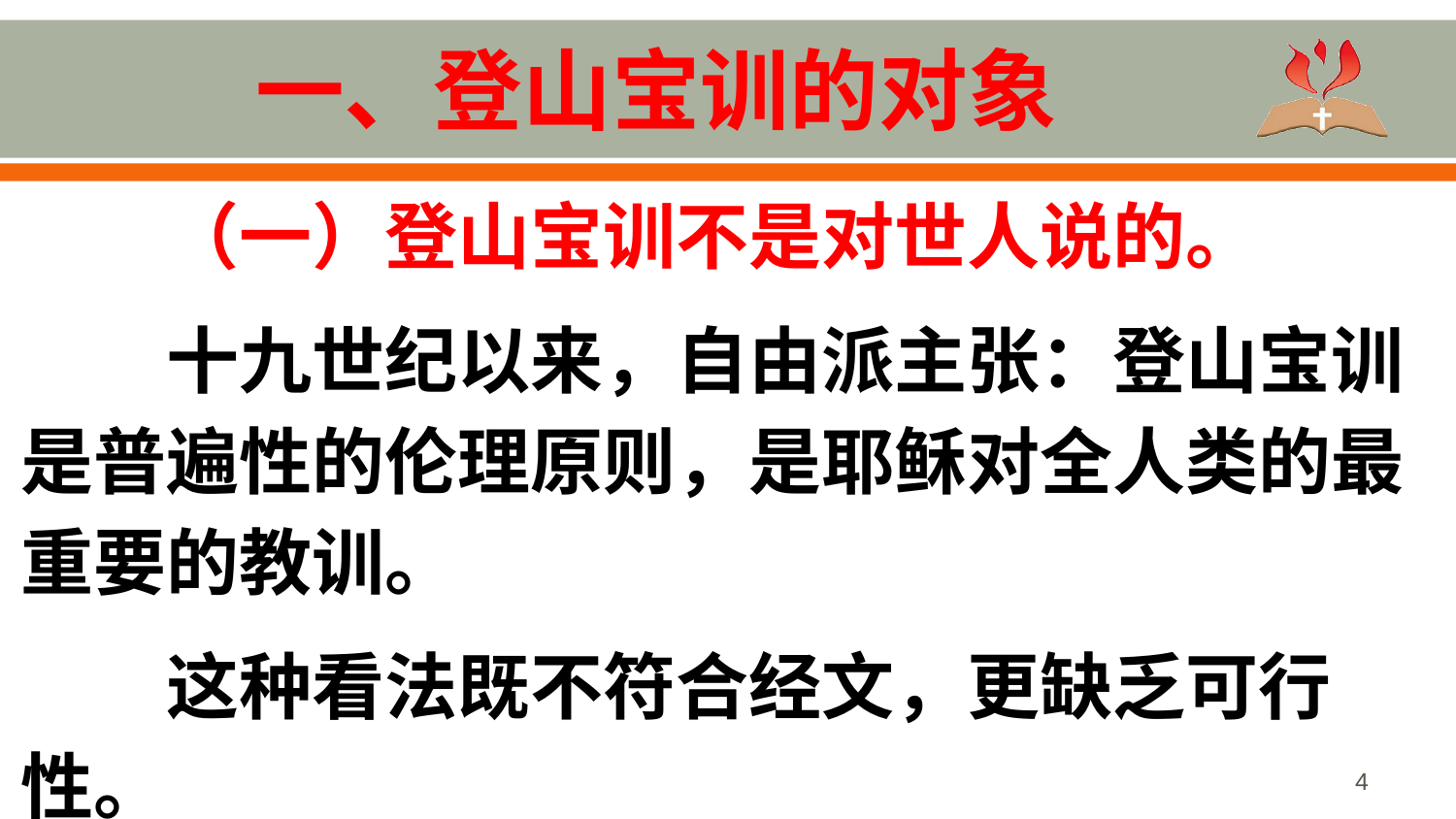

# 一、登山宝训的对象
       （一）登山宝训不是对世人说的。
十九世纪以来，自由派主张：登山宝训是普遍性的伦理原则，是耶稣对全人类的最重要的教训。
这种看法既不符合经文，更缺乏可行性。

4